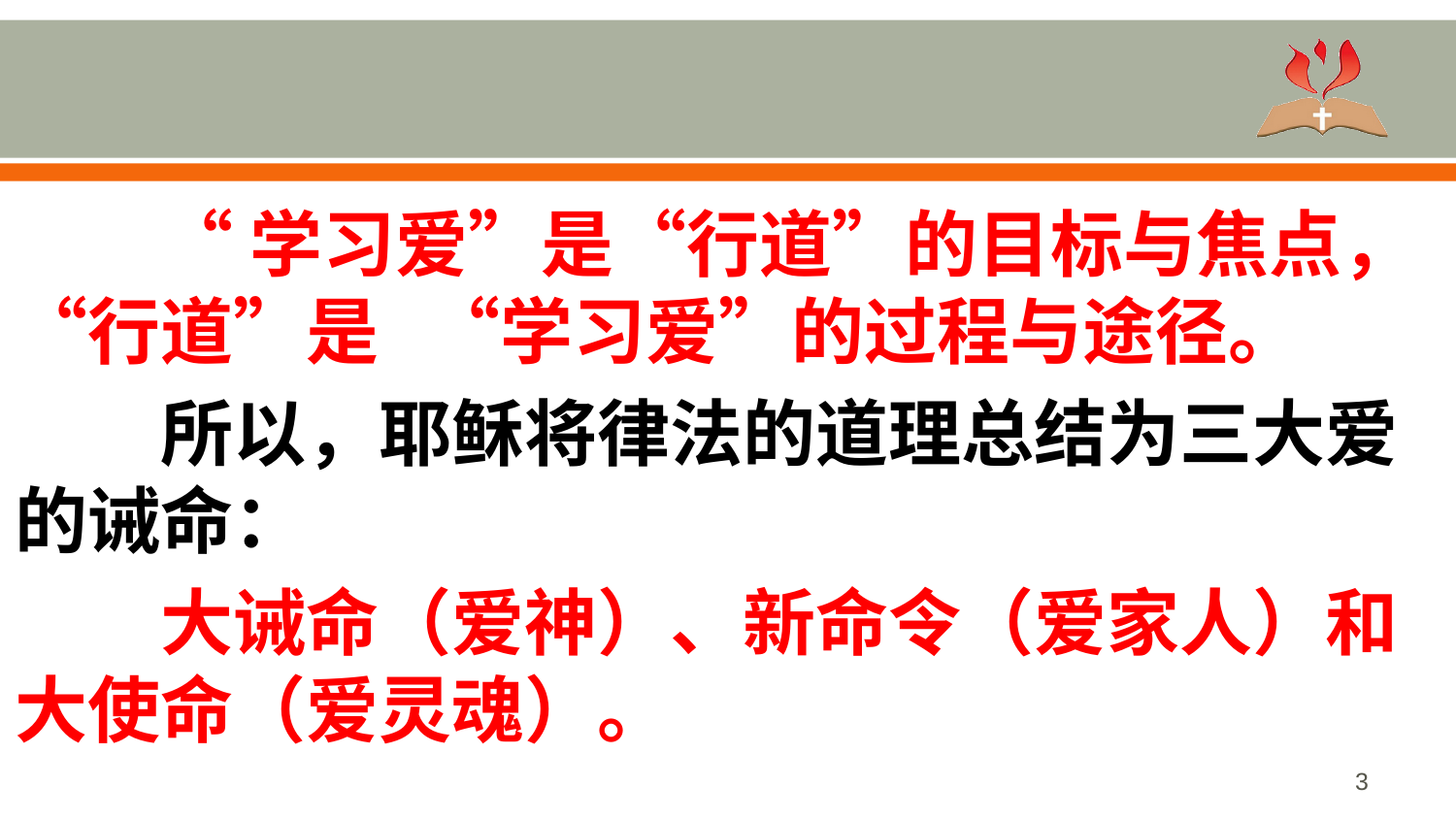

“学习爱”是“行道”的目标与焦点，“行道”是   “学习爱”的过程与途径。
	所以，耶稣将律法的道理总结为三大爱的诫命：
	大诫命（爱神）、新命令（爱家人）和大使命（爱灵魂）。

3